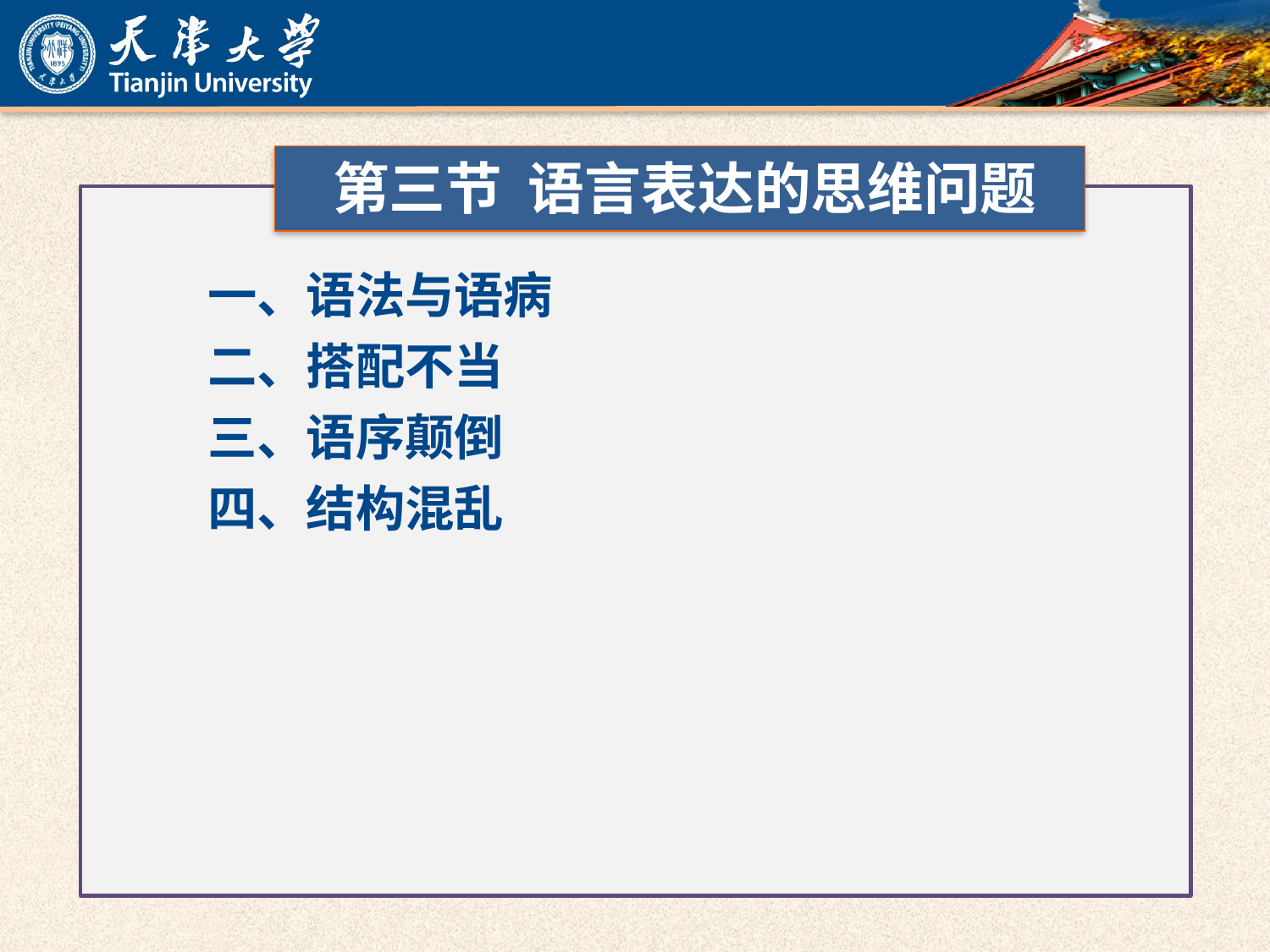

# 第三节  语言表达的思维问题

一、语法与语病
二、搭配不当
三、语序颠倒
四、结构混乱